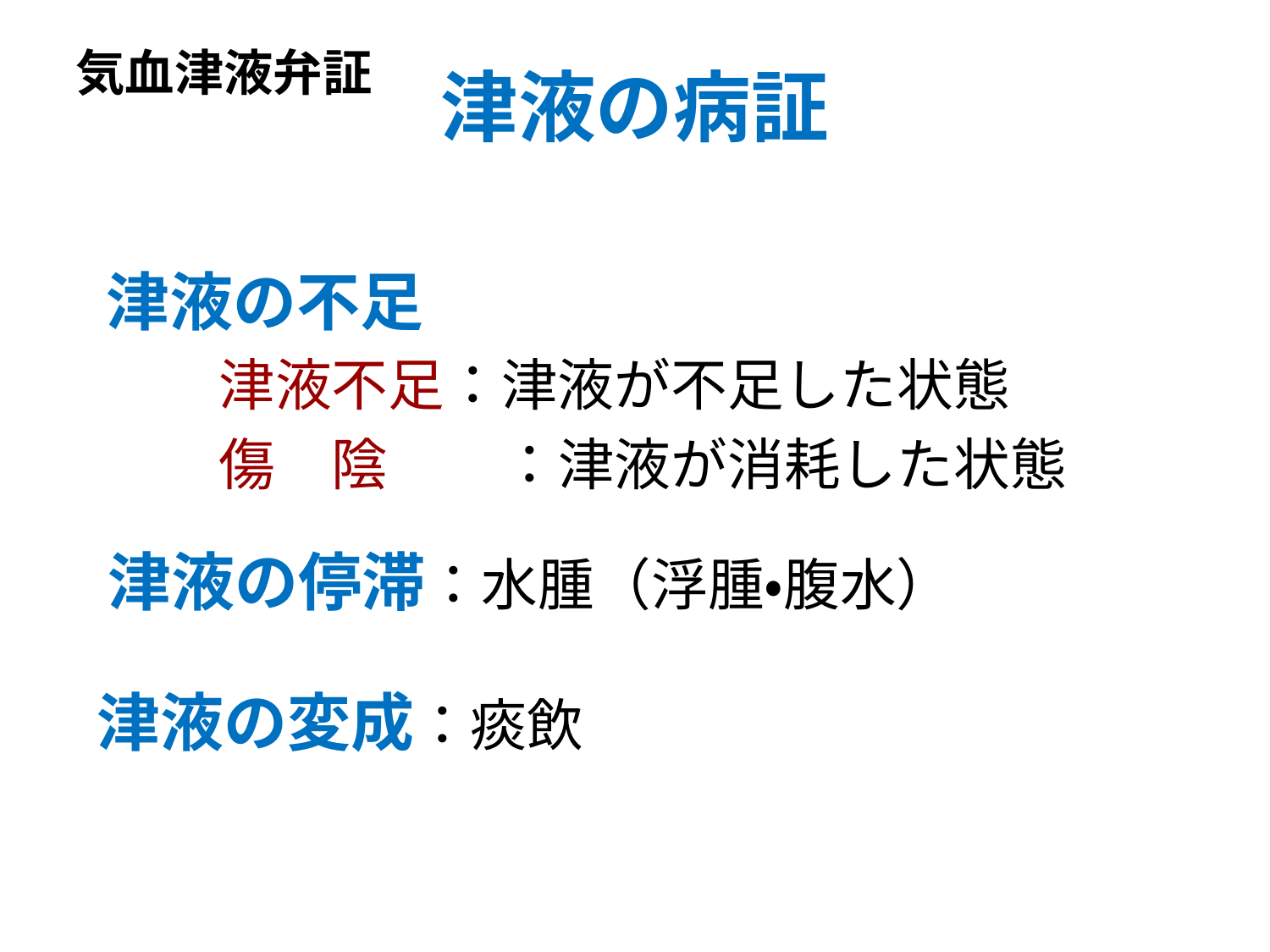

# 津液の病証
気血津液弁証
津液の不足
　　津液不足：津液が不足した状態
　　傷　陰　　：津液が消耗した状態
津液の停滞：水腫（浮腫・腹水）
津液の変成：痰飲